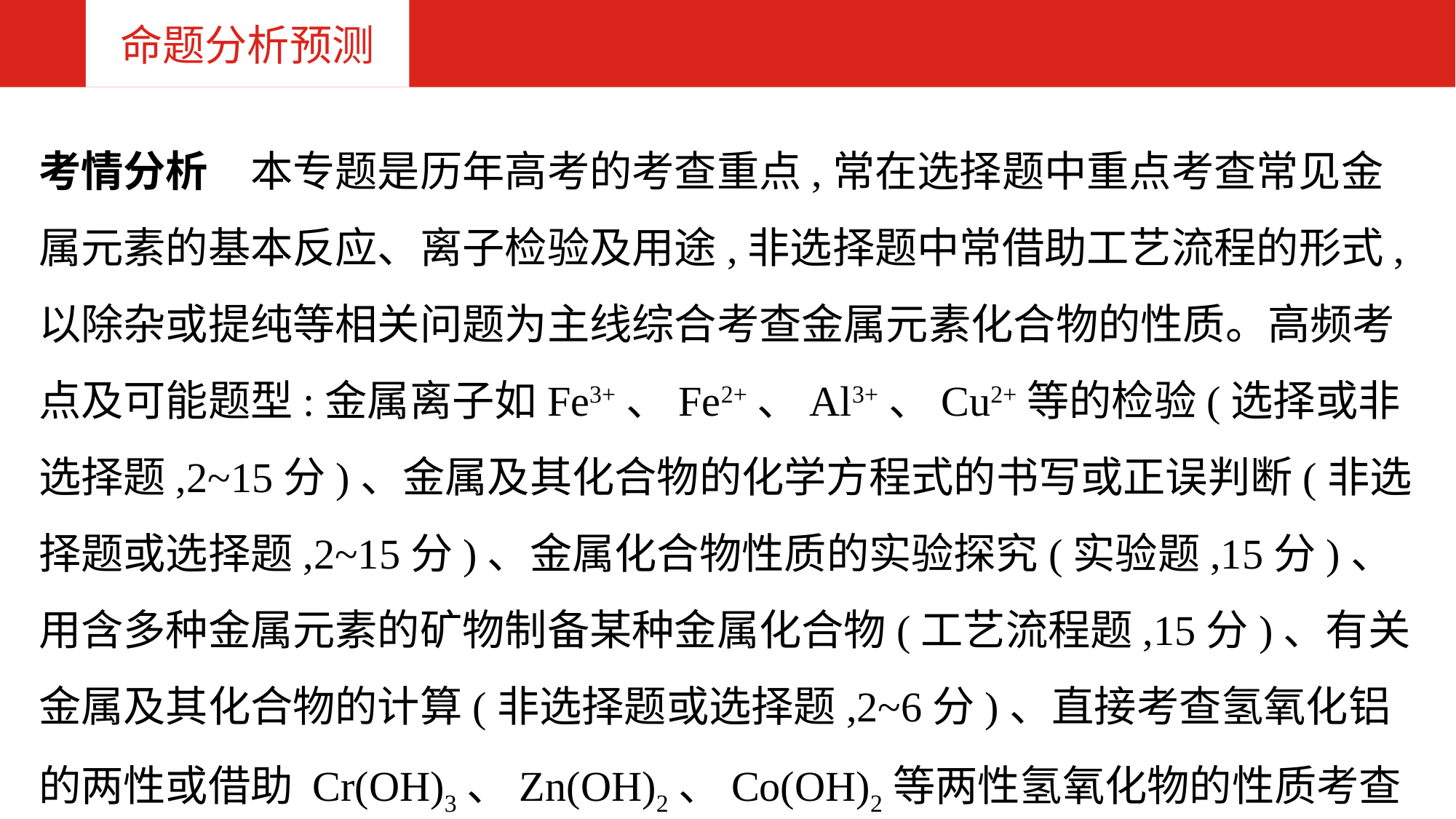

命题分析预测
考情分析　本专题是历年高考的考查重点,常在选择题中重点考查常见金属元素的基本反应、离子检验及用途,非选择题中常借助工艺流程的形式,以除杂或提纯等相关问题为主线综合考查金属元素化合物的性质。高频考点及可能题型:金属离子如Fe3+、Fe2+、Al3+、Cu2+等的检验(选择或非选择题,2~15分)、金属及其化合物的化学方程式的书写或正误判断(非选择题或选择题,2~15分)、金属化合物性质的实验探究(实验题,15分)、用含多种金属元素的矿物制备某种金属化合物(工艺流程题,15分)、有关金属及其化合物的计算(非选择题或选择题,2~6分)、直接考查氢氧化铝的两性或借助 Cr(OH)3、Zn(OH)2、Co(OH)2等两性氢氧化物的性质考查氢氧化铝的两性